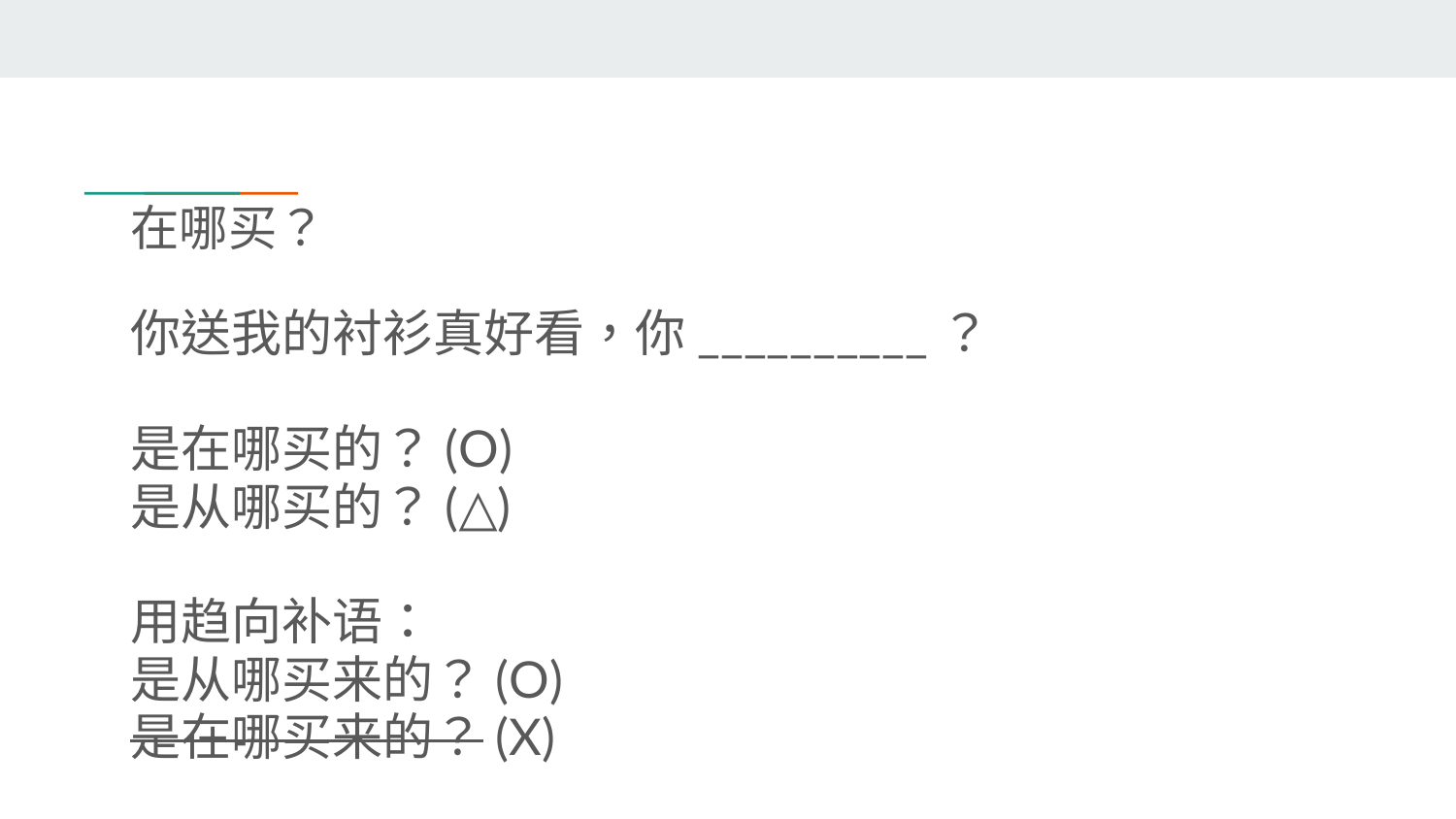

# 在哪买？

你送我的衬衫真好看，你__________？

是在哪买的？(O)
是从哪买的？(△)

用趋向补语：
是从哪买来的？(O)
是在哪买来的？(X)